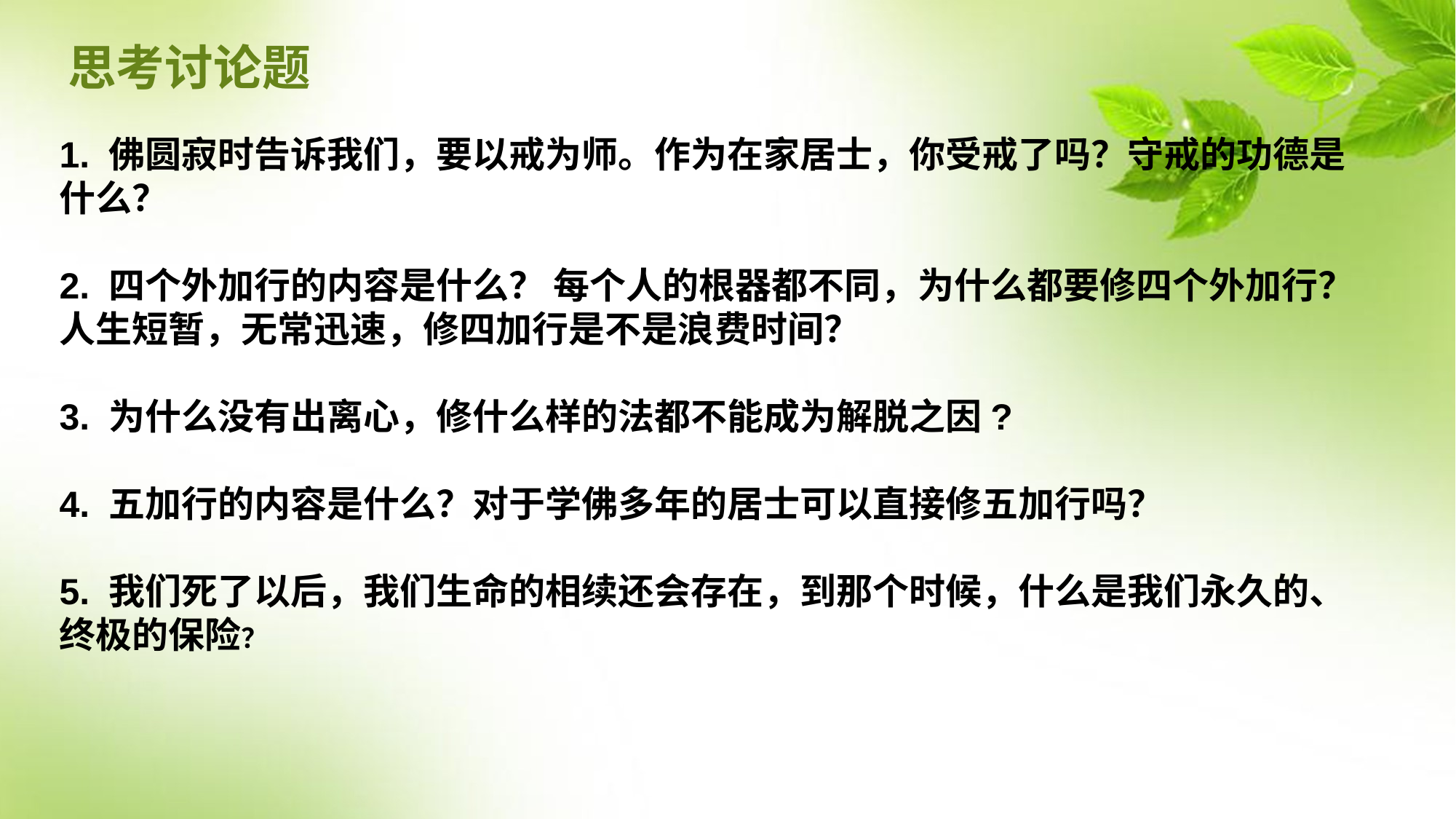

思考讨论题
1. 佛圆寂时告诉我们，要以戒为师。作为在家居士，你受戒了吗？守戒的功德是什么？

2. 四个外加行的内容是什么？ 每个人的根器都不同，为什么都要修四个外加行？人生短暂，无常迅速，修四加行是不是浪费时间？

3. 为什么没有出离心，修什么样的法都不能成为解脱之因?

4. 五加行的内容是什么？对于学佛多年的居士可以直接修五加行吗？

5. 我们死了以后，我们生命的相续还会存在，到那个时候，什么是我们永久的、终极的保险？